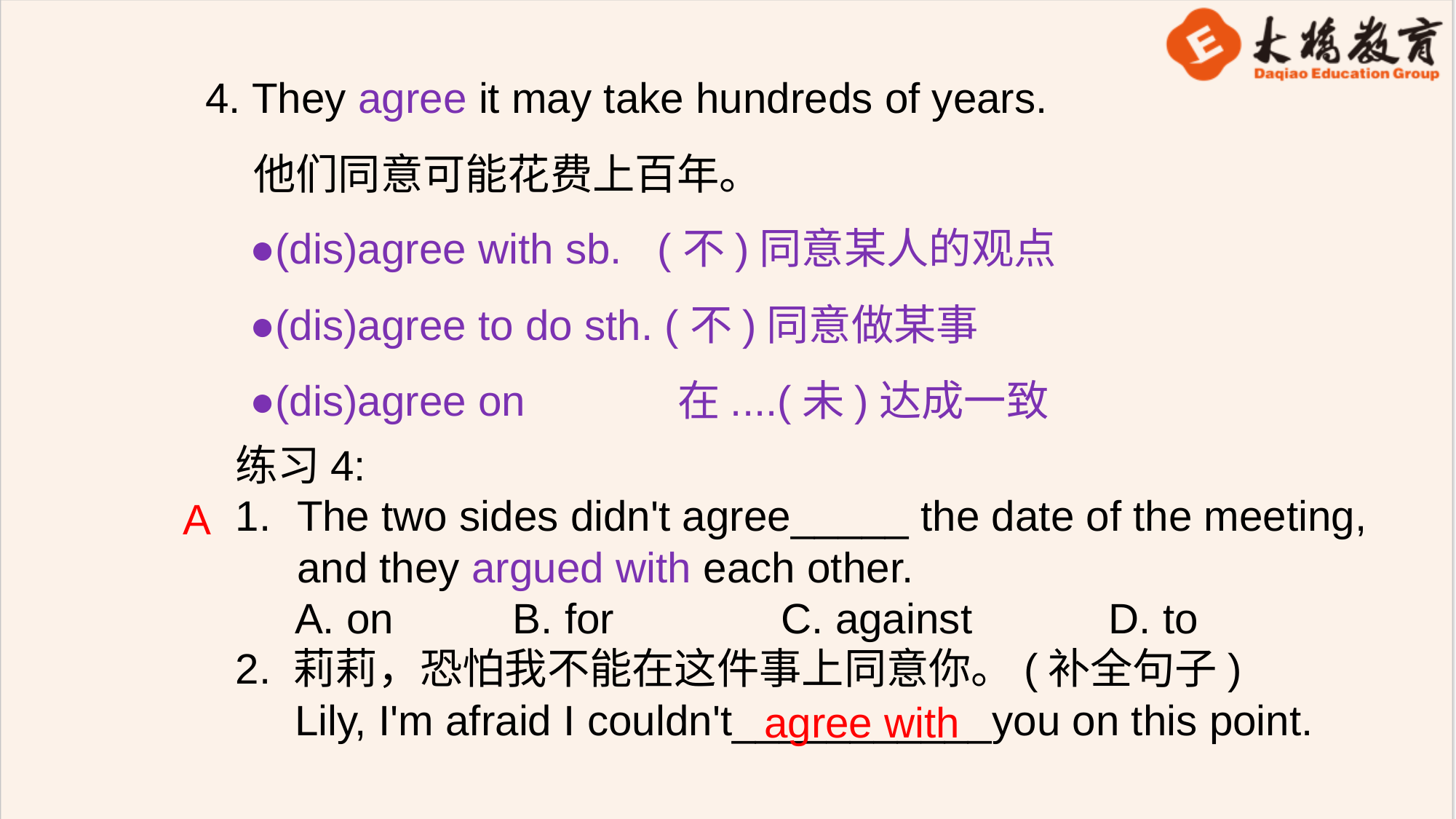

4. They agree it may take hundreds of years.
    他们同意可能花费上百年。
●(dis)agree with sb.   (不)同意某人的观点
●(dis)agree to do sth. (不)同意做某事
●(dis)agree on            在....(未)达成一致
练习4:
The two sides didn't agree_____ the date of the meeting, and they argued with each other.
     A. on	     B. for     	C. against     	D. to
2. 莉莉，恐怕我不能在这件事上同意你。(补全句子)
     Lily, I'm afraid I couldn't___________you on this point.
A
agree with